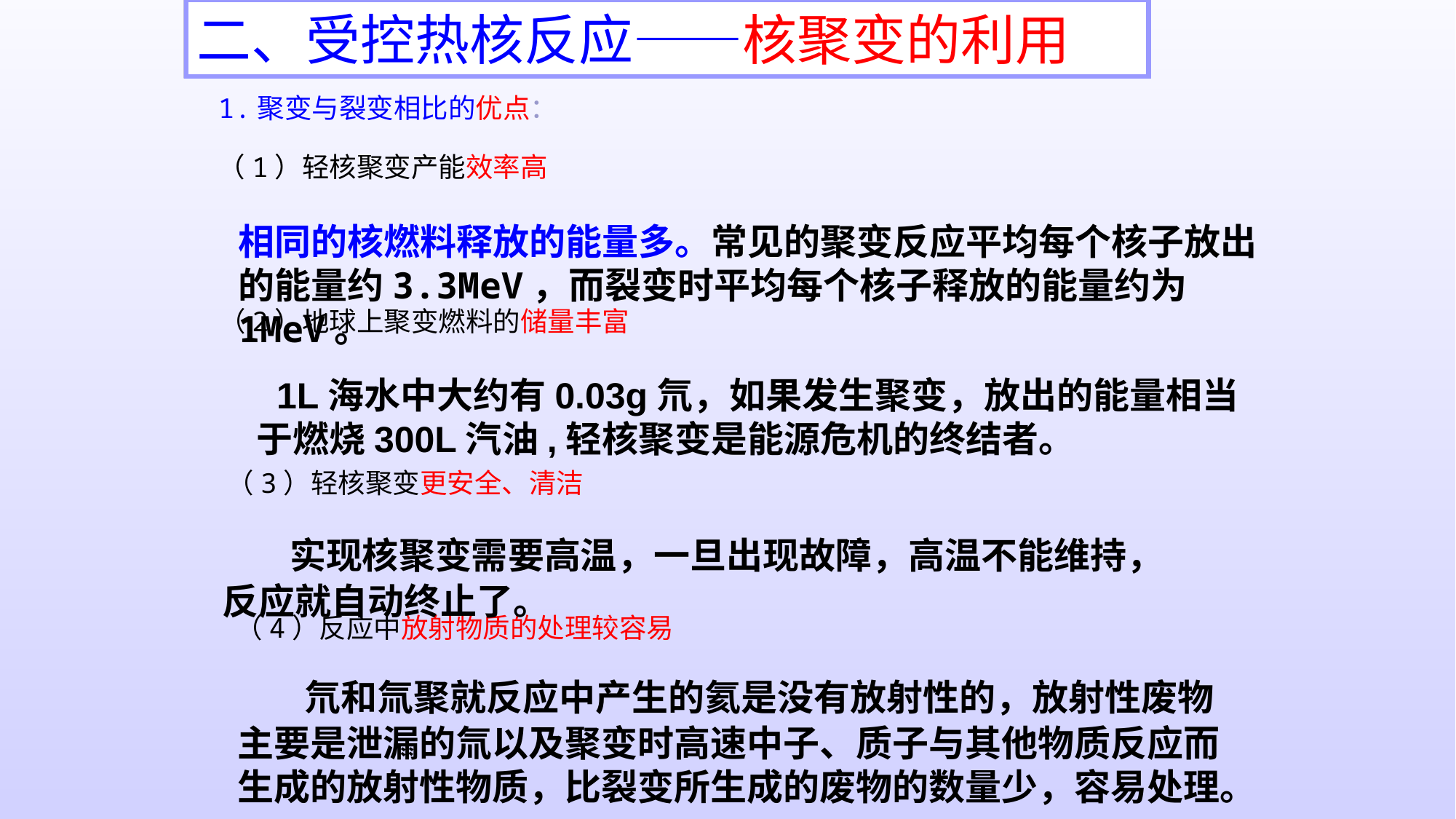

二、受控热核反应——核聚变的利用
1.聚变与裂变相比的优点：
（1）轻核聚变产能效率高
相同的核燃料释放的能量多。常见的聚变反应平均每个核子放出的能量约3.3MeV，而裂变时平均每个核子释放的能量约为1MeV。
（2）地球上聚变燃料的储量丰富
  1L海水中大约有0.03g氘，如果发生聚变，放出的能量相当于燃烧300L汽油,轻核聚变是能源危机的终结者。
（3）轻核聚变更安全、清洁
     实现核聚变需要高温，一旦出现故障，高温不能维持，反应就自动终止了。
（4）反应中放射物质的处理较容易
     氘和氚聚就反应中产生的氦是没有放射性的，放射性废物主要是泄漏的氚以及聚变时高速中子、质子与其他物质反应而生成的放射性物质，比裂变所生成的废物的数量少，容易处理。